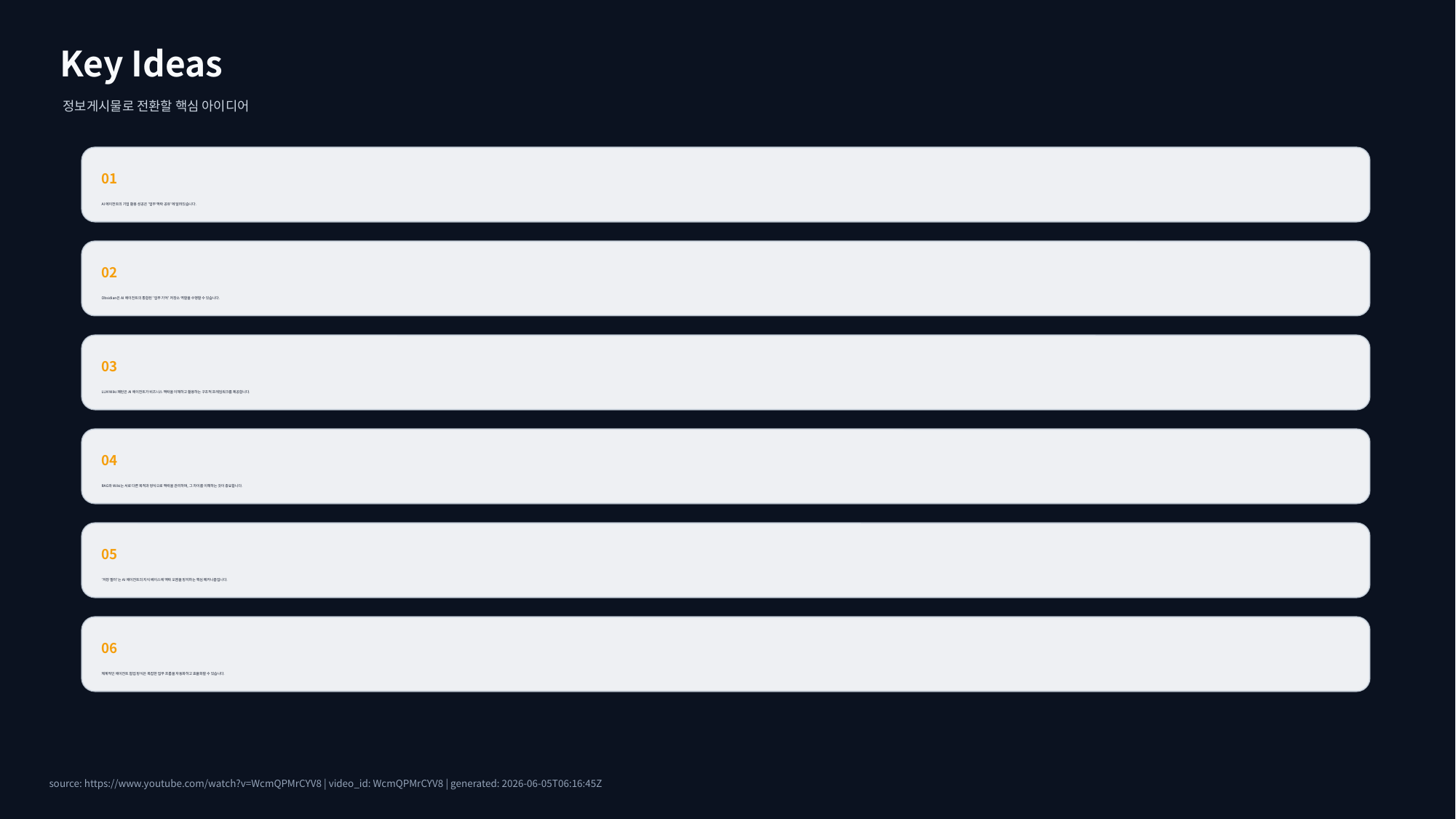

Key Ideas
정보게시물로 전환할 핵심 아이디어

01
AI 에이전트의 기업 활용 성공은 '업무 맥락 공유'에 달려있습니다.

02
Obsidian은 AI 에이전트의 통합된 '업무 기억' 저장소 역할을 수행할 수 있습니다.

03
LLM Wiki 패턴은 AI 에이전트가 비즈니스 맥락을 이해하고 활용하는 구조적 프레임워크를 제공합니다.

04
RAG와 Wiki는 서로 다른 목적과 방식으로 맥락을 관리하며, 그 차이를 이해하는 것이 중요합니다.

05
'저장 필터'는 AI 에이전트의 지식 베이스에 맥락 오염을 방지하는 핵심 메커니즘입니다.

06
체계적인 에이전트 협업 방식은 복잡한 업무 흐름을 자동화하고 효율화할 수 있습니다.
source: https://www.youtube.com/watch?v=WcmQPMrCYV8 | video_id: WcmQPMrCYV8 | generated: 2026-06-05T06:16:45Z